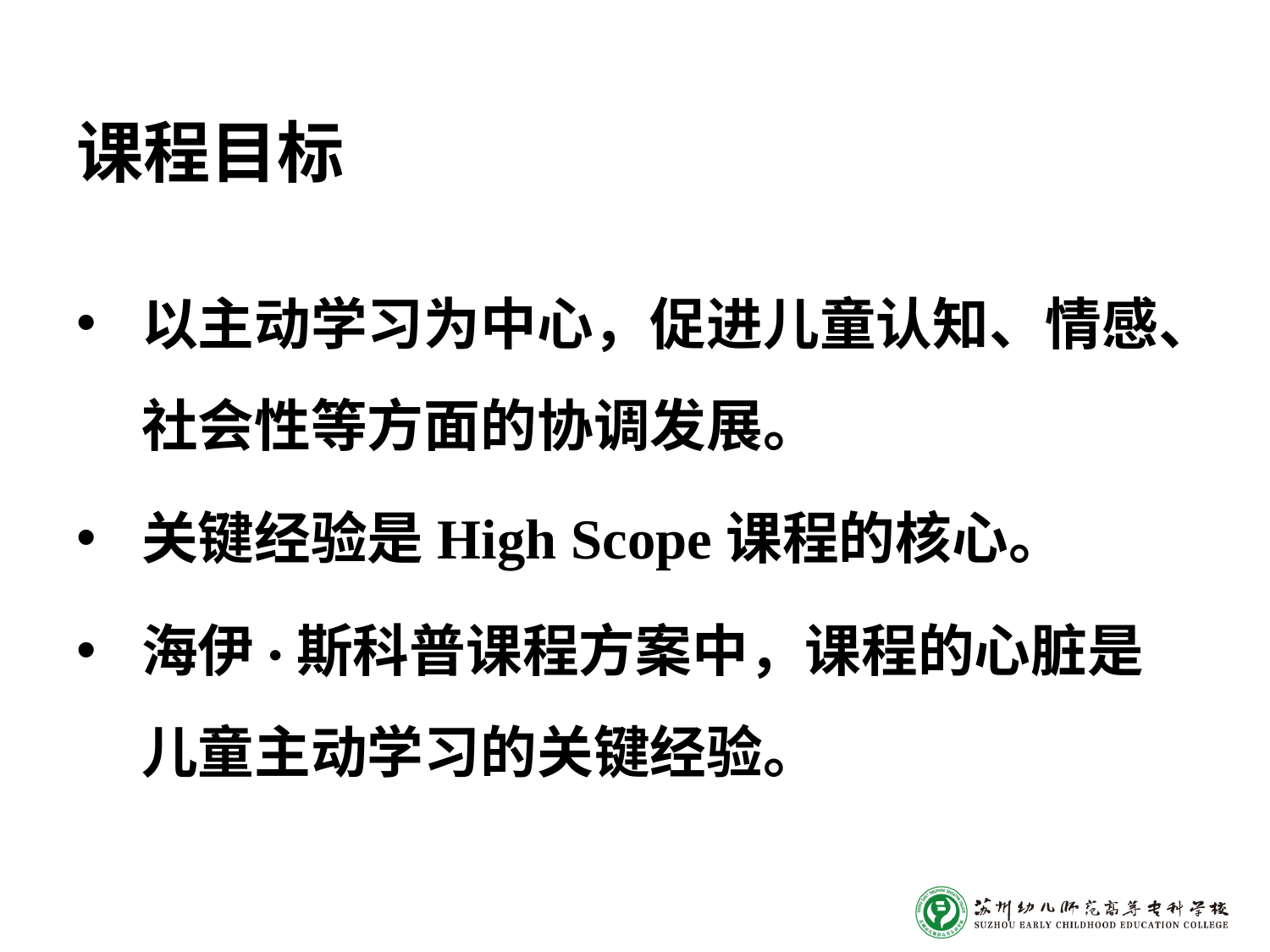

课程目标
以主动学习为中心，促进儿童认知、情感、社会性等方面的协调发展。
关键经验是High Scope课程的核心。
海伊·斯科普课程方案中，课程的心脏是儿童主动学习的关键经验。